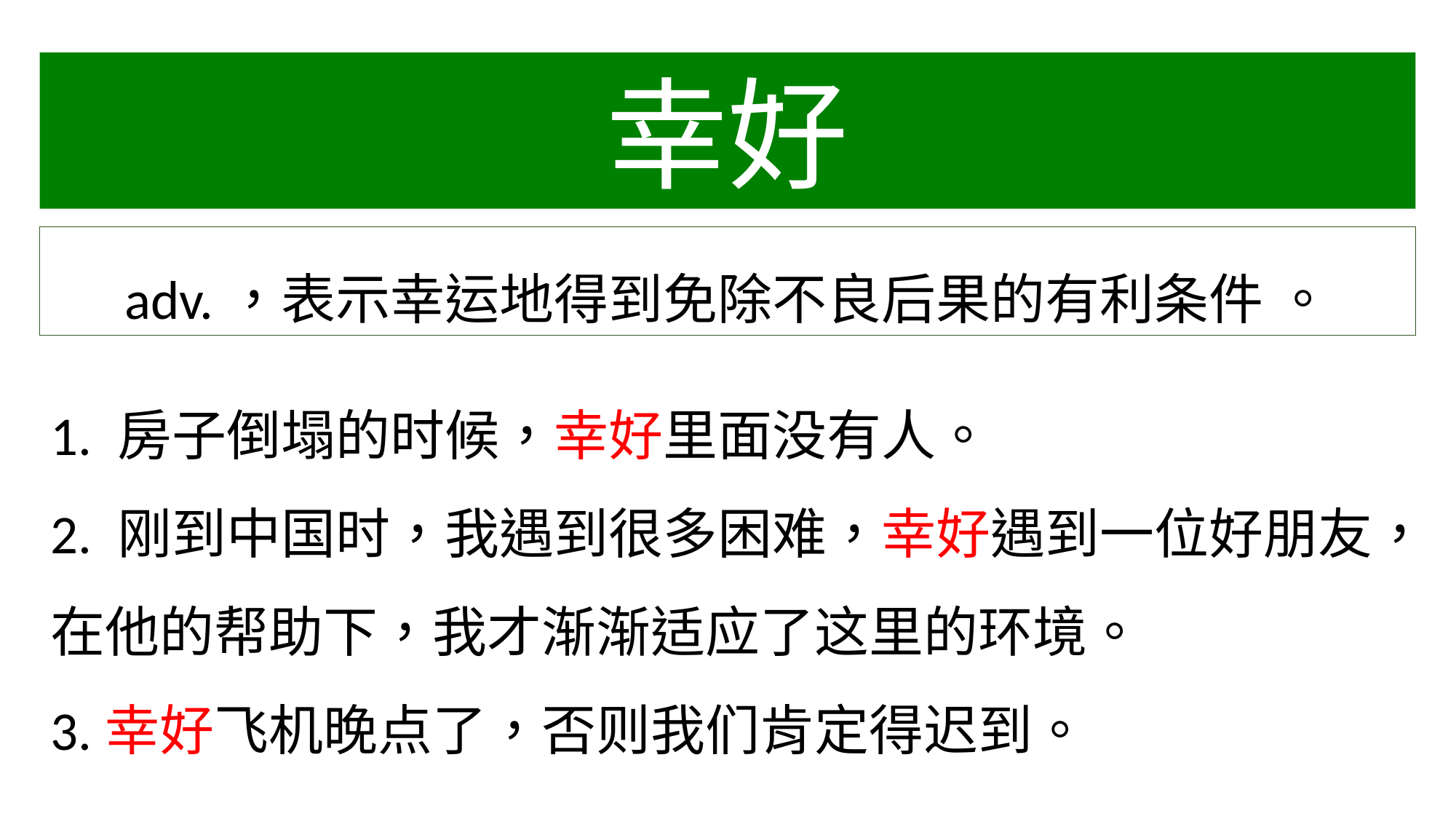

幸好
adv.，表示幸运地得到免除不良后果的有利条件 。
1. 房子倒塌的时候，幸好里面没有人。
2. 刚到中国时，我遇到很多困难，幸好遇到一位好朋友，在他的帮助下，我才渐渐适应了这里的环境。
3.幸好飞机晚点了，否则我们肯定得迟到。